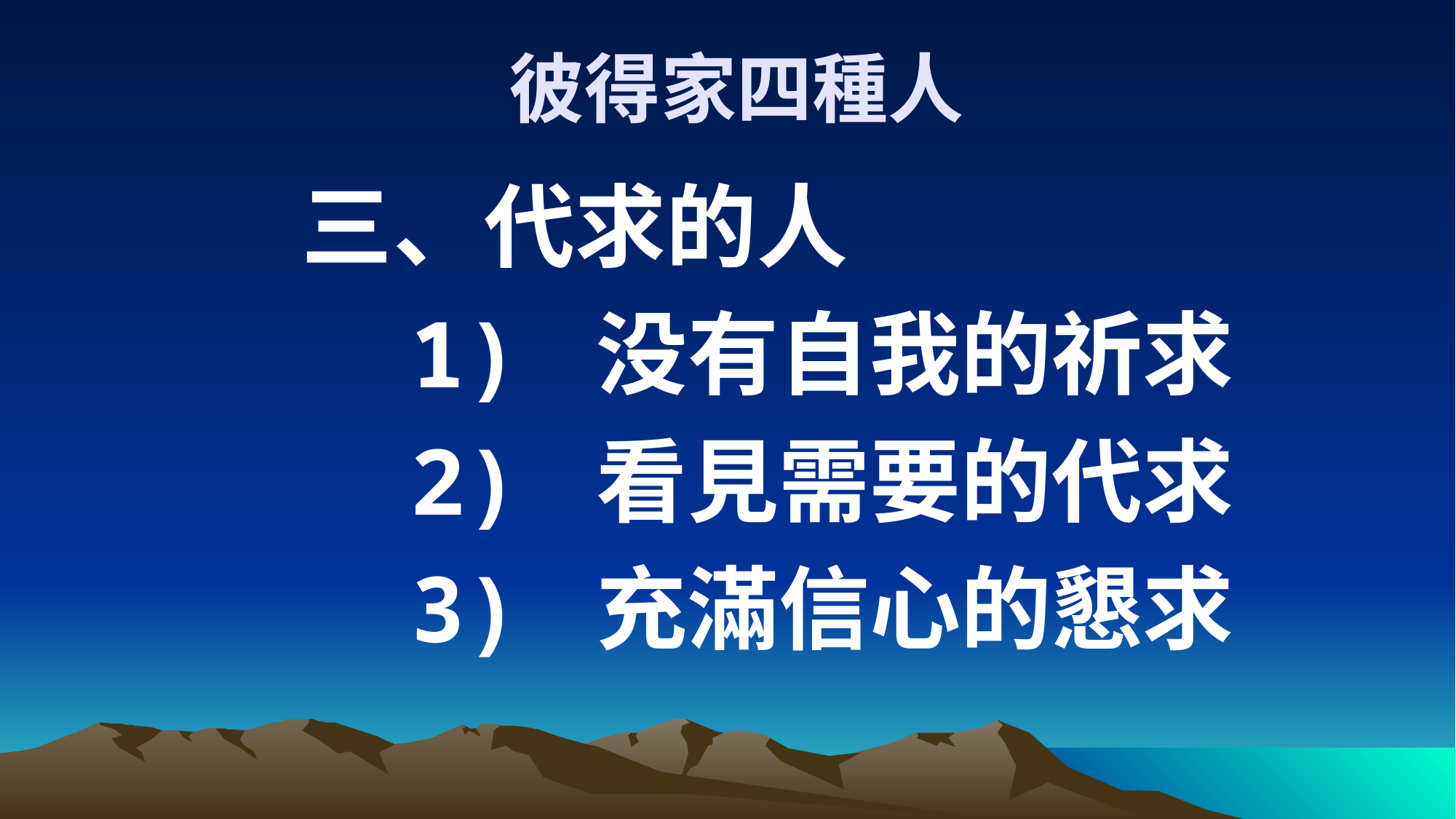

# 彼得家四種人
三、代求的人
  1) 没有自我的祈求
  2) 看見需要的代求
  3) 充滿信心的懇求